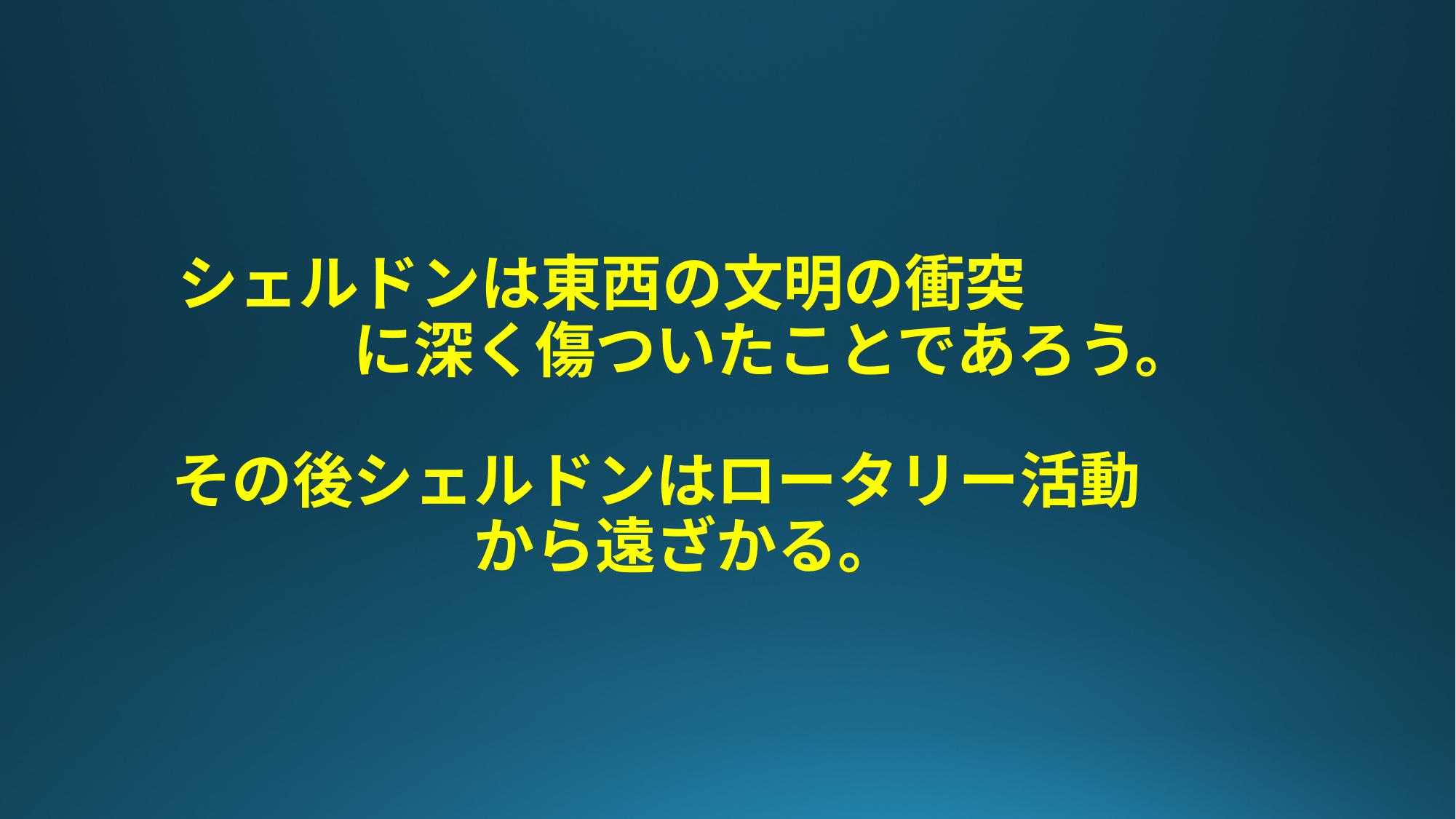

# シェルドンは東西の文明の衝突 　　　　に深く傷ついたことであろう。 　その後シェルドンはロータリー活動 　　　　　　から遠ざかる。